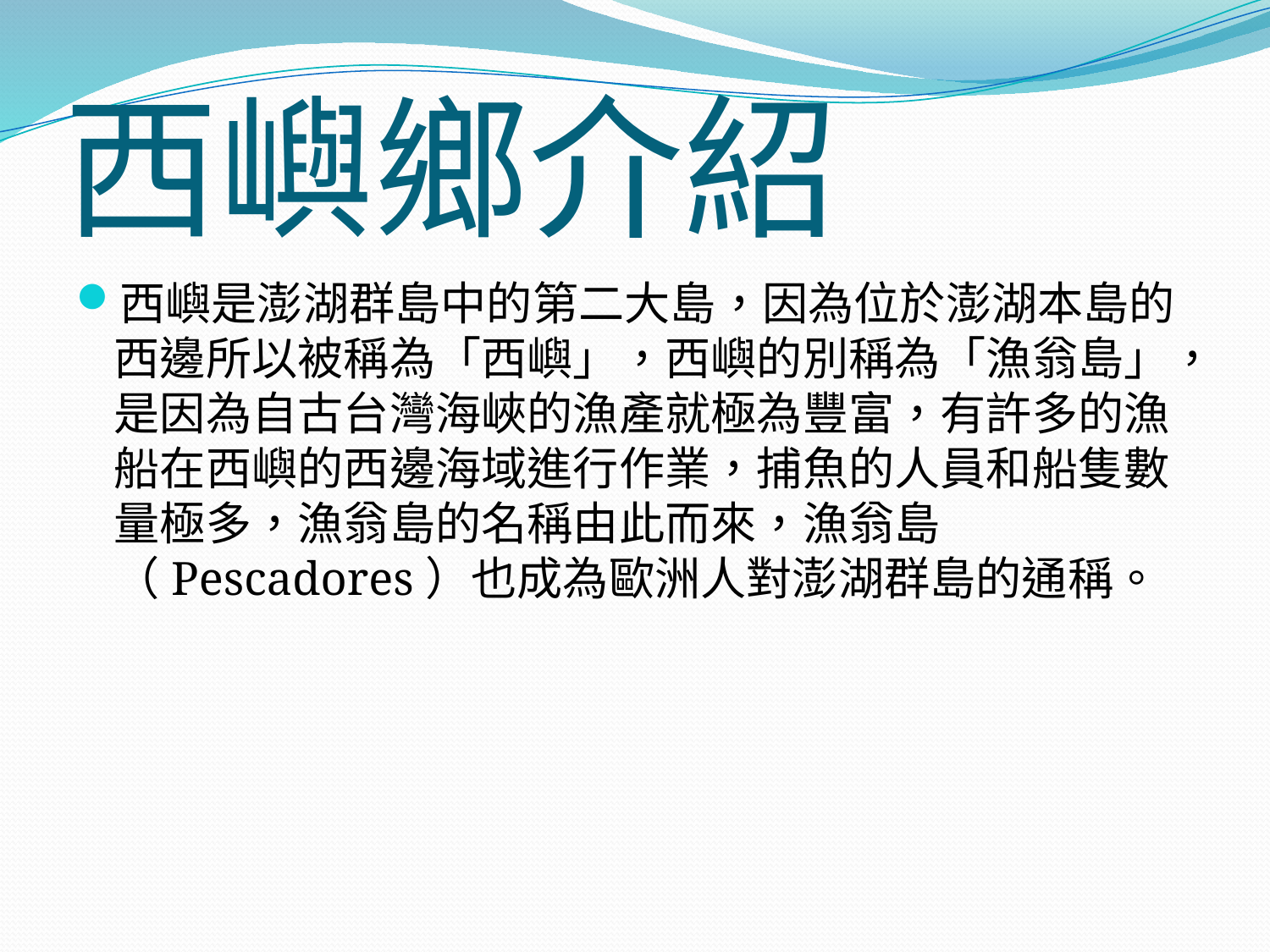

# 西嶼鄉介紹
西嶼是澎湖群島中的第二大島，因為位於澎湖本島的西邊所以被稱為「西嶼」，西嶼的別稱為「漁翁島」，是因為自古台灣海峽的漁產就極為豐富，有許多的漁船在西嶼的西邊海域進行作業，捕魚的人員和船隻數量極多，漁翁島的名稱由此而來，漁翁島（Pescadores）也成為歐洲人對澎湖群島的通稱。